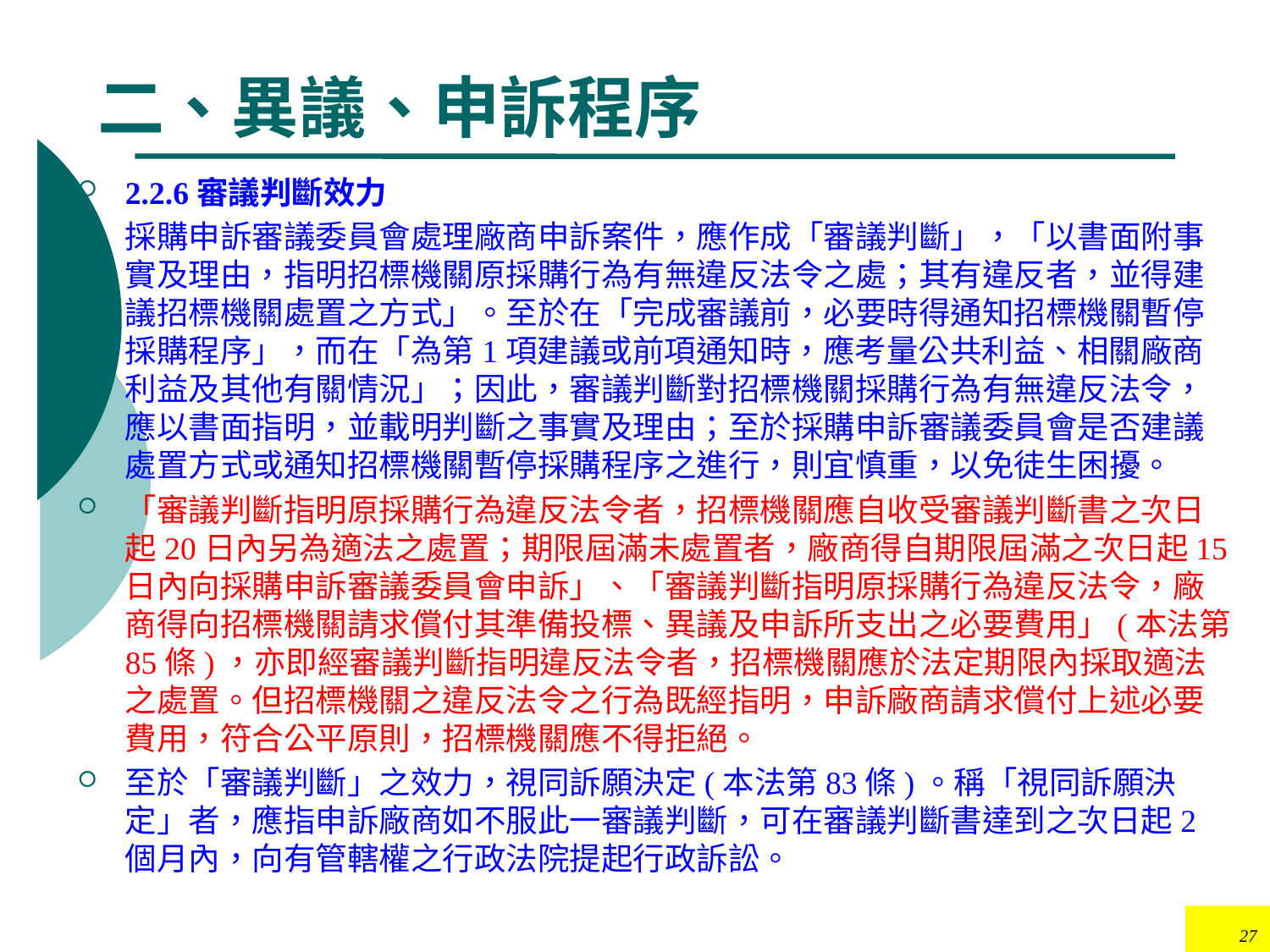

# 二、異議、申訴程序
2.2.6審議判斷效力
採購申訴審議委員會處理廠商申訴案件，應作成「審議判斷」，「以書面附事實及理由，指明招標機關原採購行為有無違反法令之處；其有違反者，並得建議招標機關處置之方式」。至於在「完成審議前，必要時得通知招標機關暫停採購程序」，而在「為第1項建議或前項通知時，應考量公共利益、相關廠商利益及其他有關情況」；因此，審議判斷對招標機關採購行為有無違反法令，應以書面指明，並載明判斷之事實及理由；至於採購申訴審議委員會是否建議處置方式或通知招標機關暫停採購程序之進行，則宜慎重，以免徒生困擾。
「審議判斷指明原採購行為違反法令者，招標機關應自收受審議判斷書之次日起20日內另為適法之處置；期限屆滿未處置者，廠商得自期限屆滿之次日起15日內向採購申訴審議委員會申訴」、「審議判斷指明原採購行為違反法令，廠商得向招標機關請求償付其準備投標、異議及申訴所支出之必要費用」(本法第85條)，亦即經審議判斷指明違反法令者，招標機關應於法定期限內採取適法之處置。但招標機關之違反法令之行為既經指明，申訴廠商請求償付上述必要費用，符合公平原則，招標機關應不得拒絕。
至於「審議判斷」之效力，視同訴願決定(本法第83條)。稱「視同訴願決定」者，應指申訴廠商如不服此一審議判斷，可在審議判斷書達到之次日起2個月內，向有管轄權之行政法院提起行政訴訟。
27